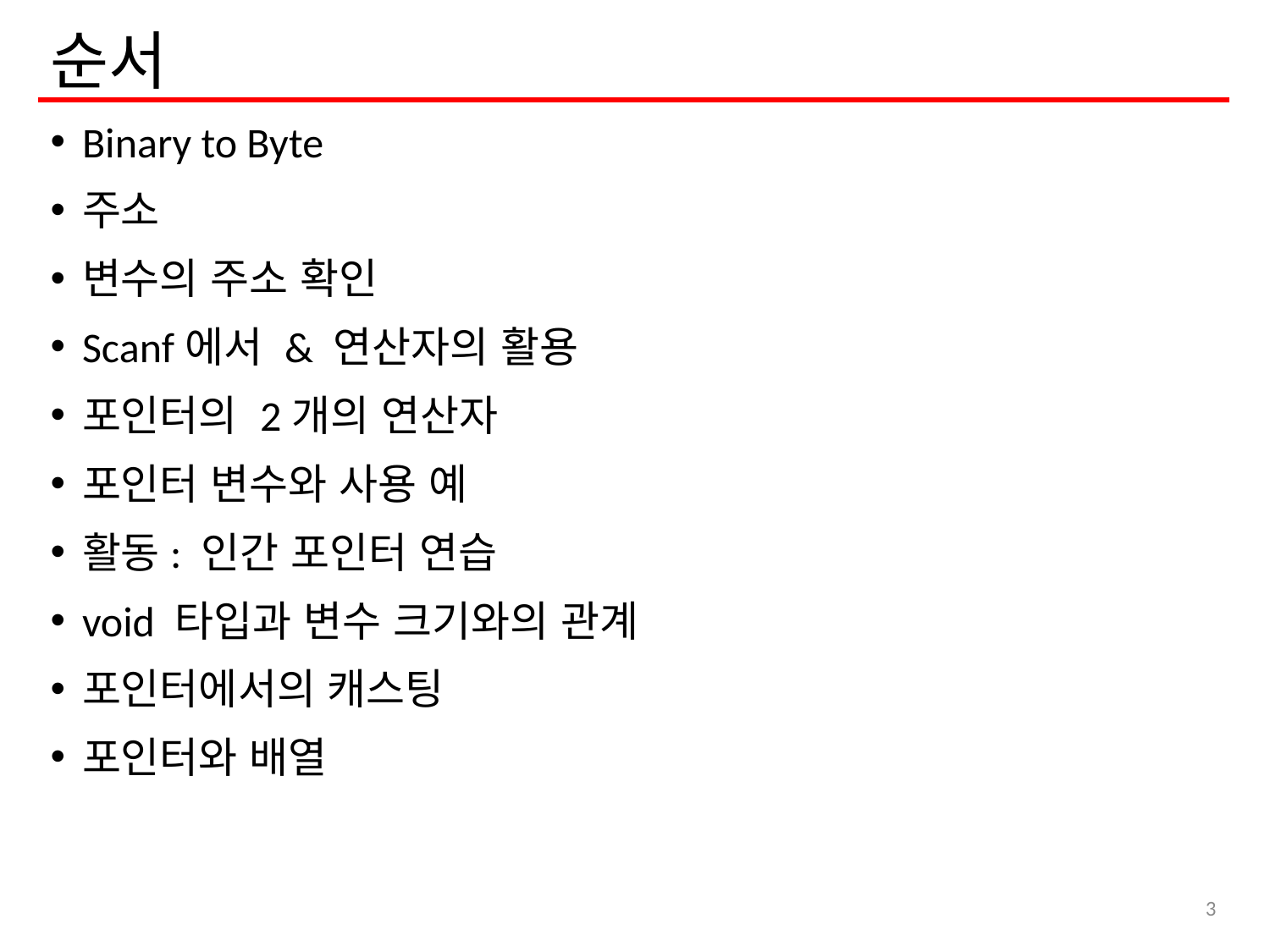

# 순서
Binary to Byte
주소
변수의 주소 확인
Scanf에서 & 연산자의 활용
포인터의 2개의 연산자
포인터 변수와 사용 예
활동: 인간 포인터 연습
void 타입과 변수 크기와의 관계
포인터에서의 캐스팅
포인터와 배열
3